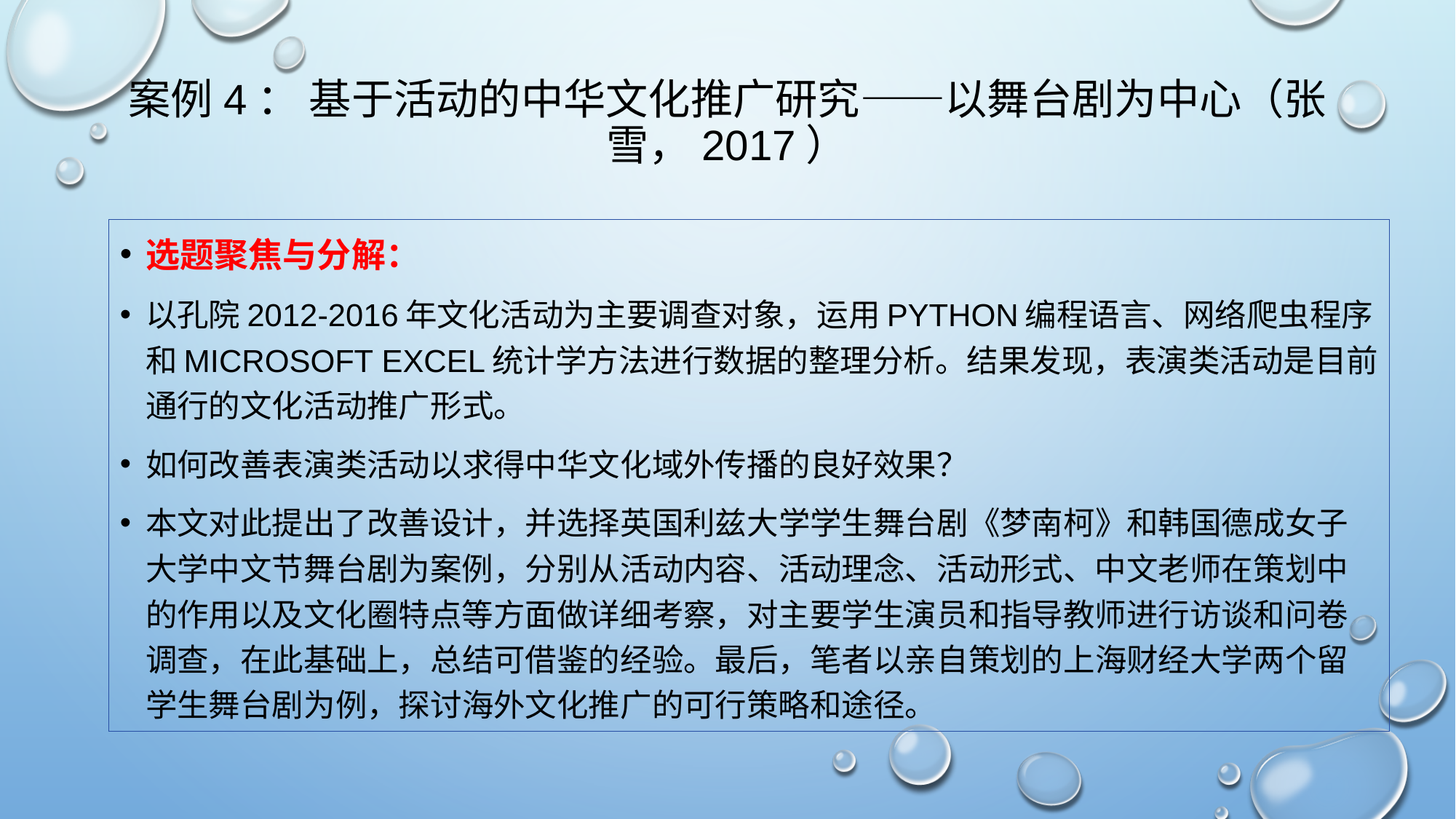

# 案例4： 基于活动的中华文化推广研究——以舞台剧为中心（张雪，2017）
选题聚焦与分解：
以孔院2012-2016年文化活动为主要调查对象，运用Python编程语言、网络爬虫程序和Microsoft Excel统计学方法进行数据的整理分析。结果发现，表演类活动是目前通行的文化活动推广形式。
如何改善表演类活动以求得中华文化域外传播的良好效果？
本文对此提出了改善设计，并选择英国利兹大学学生舞台剧《梦南柯》和韩国德成女子大学中文节舞台剧为案例，分别从活动内容、活动理念、活动形式、中文老师在策划中的作用以及文化圈特点等方面做详细考察，对主要学生演员和指导教师进行访谈和问卷调查，在此基础上，总结可借鉴的经验。最后，笔者以亲自策划的上海财经大学两个留学生舞台剧为例，探讨海外文化推广的可行策略和途径。